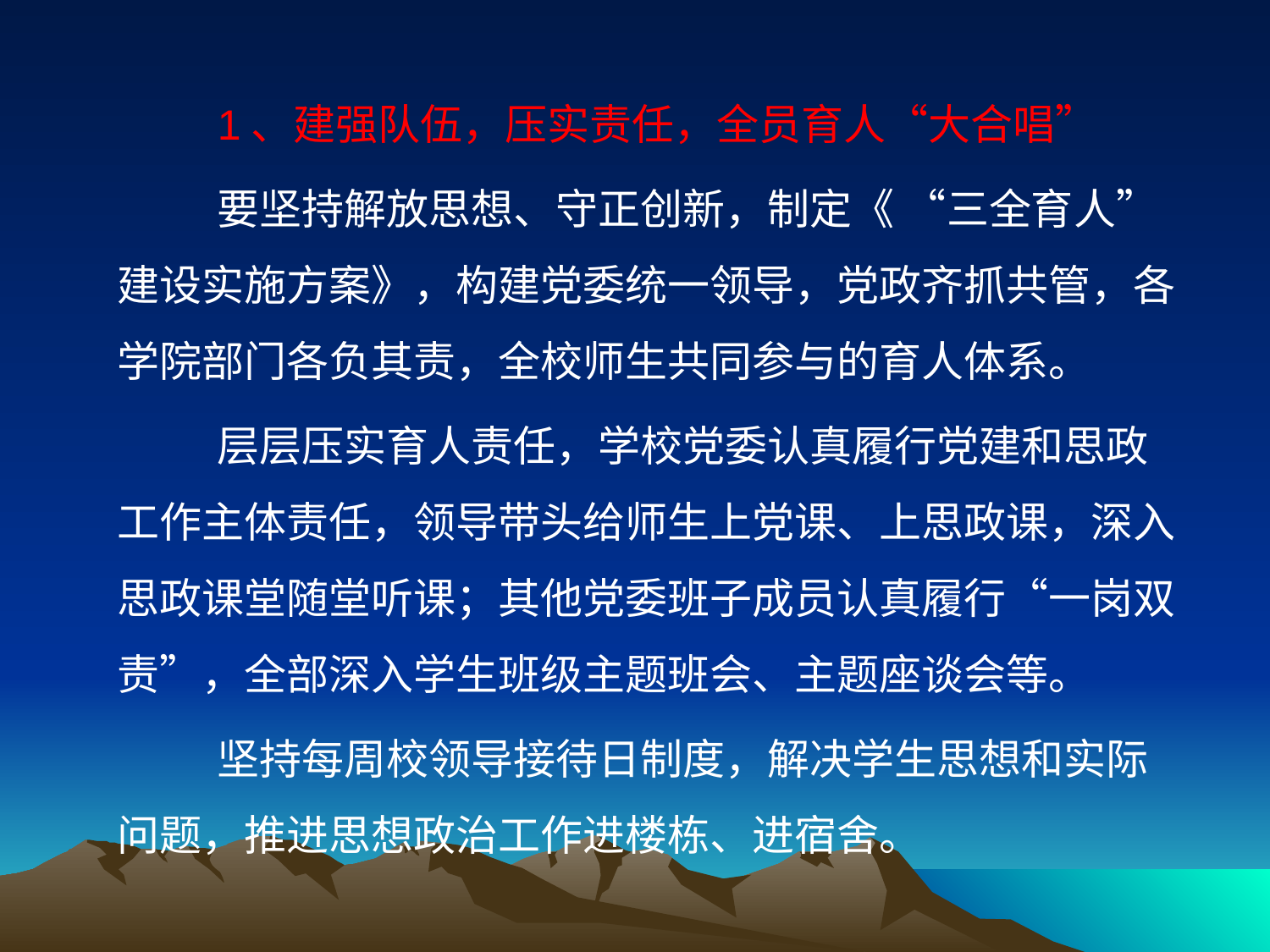

1、建强队伍，压实责任，全员育人“大合唱”
要坚持解放思想、守正创新，制定《 “三全育人” 建设实施方案》，构建党委统一领导，党政齐抓共管，各学院部门各负其责，全校师生共同参与的育人体系。
层层压实育人责任，学校党委认真履行党建和思政工作主体责任，领导带头给师生上党课、上思政课，深入思政课堂随堂听课；其他党委班子成员认真履行“一岗双责”，全部深入学生班级主题班会、主题座谈会等。
坚持每周校领导接待日制度，解决学生思想和实际问题，推进思想政治工作进楼栋、进宿舍。